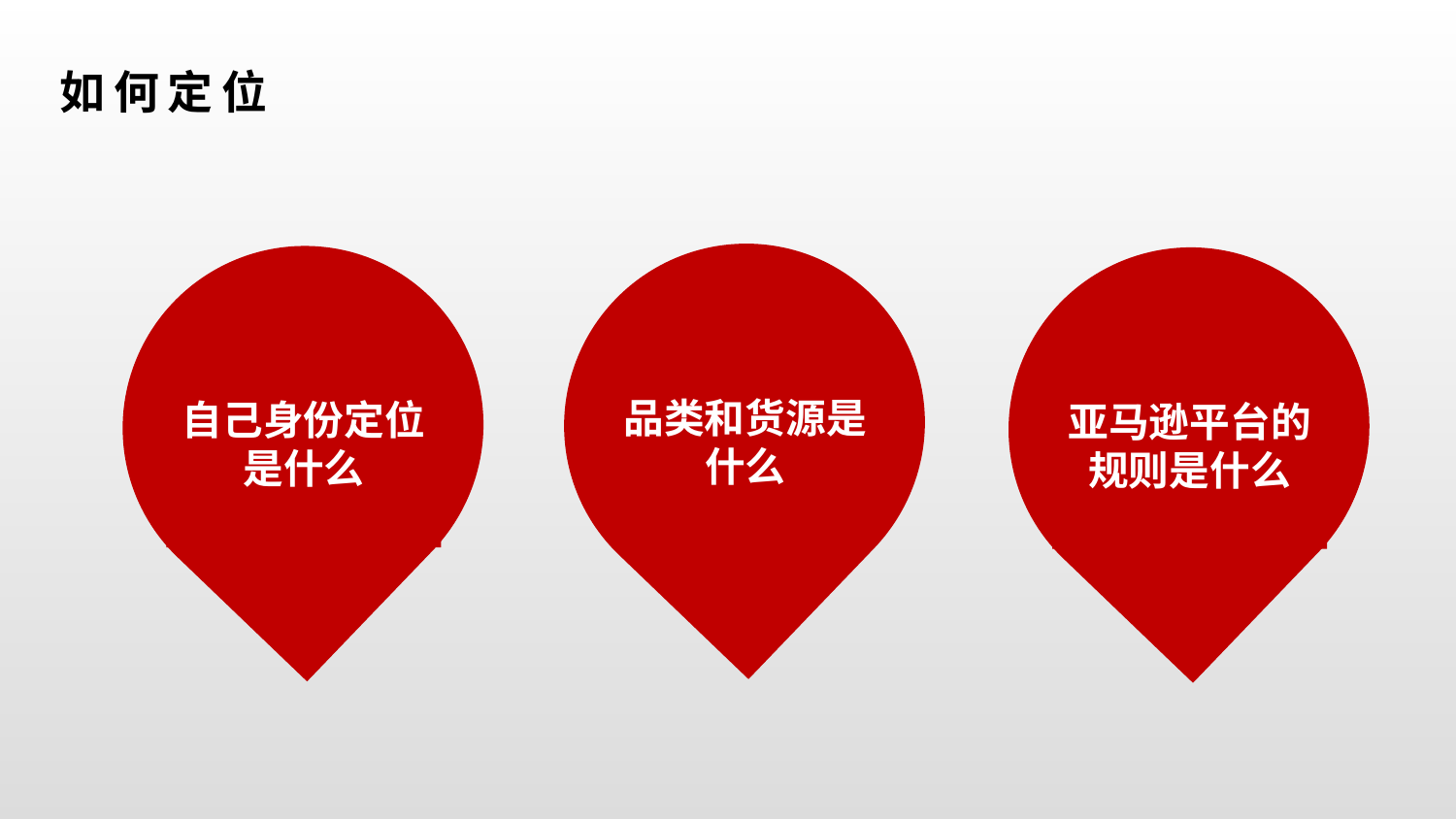

如何定位

品类和货源是什么

自己身份定位是什么

亚马逊平台的规则是什么